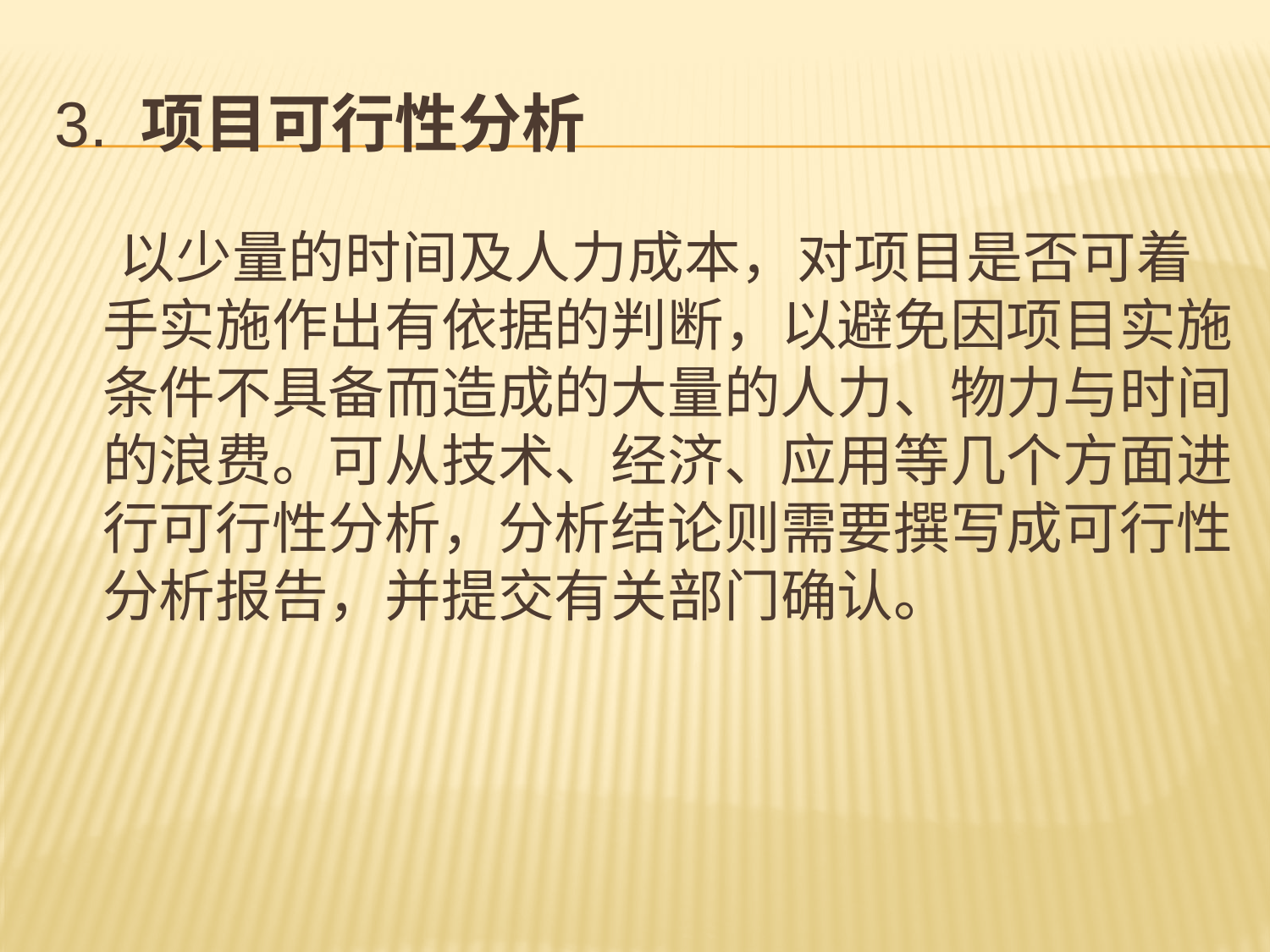

# 3. 项目可行性分析
    以少量的时间及人力成本，对项目是否可着手实施作出有依据的判断，以避免因项目实施条件不具备而造成的大量的人力、物力与时间的浪费。可从技术、经济、应用等几个方面进行可行性分析，分析结论则需要撰写成可行性分析报告，并提交有关部门确认。